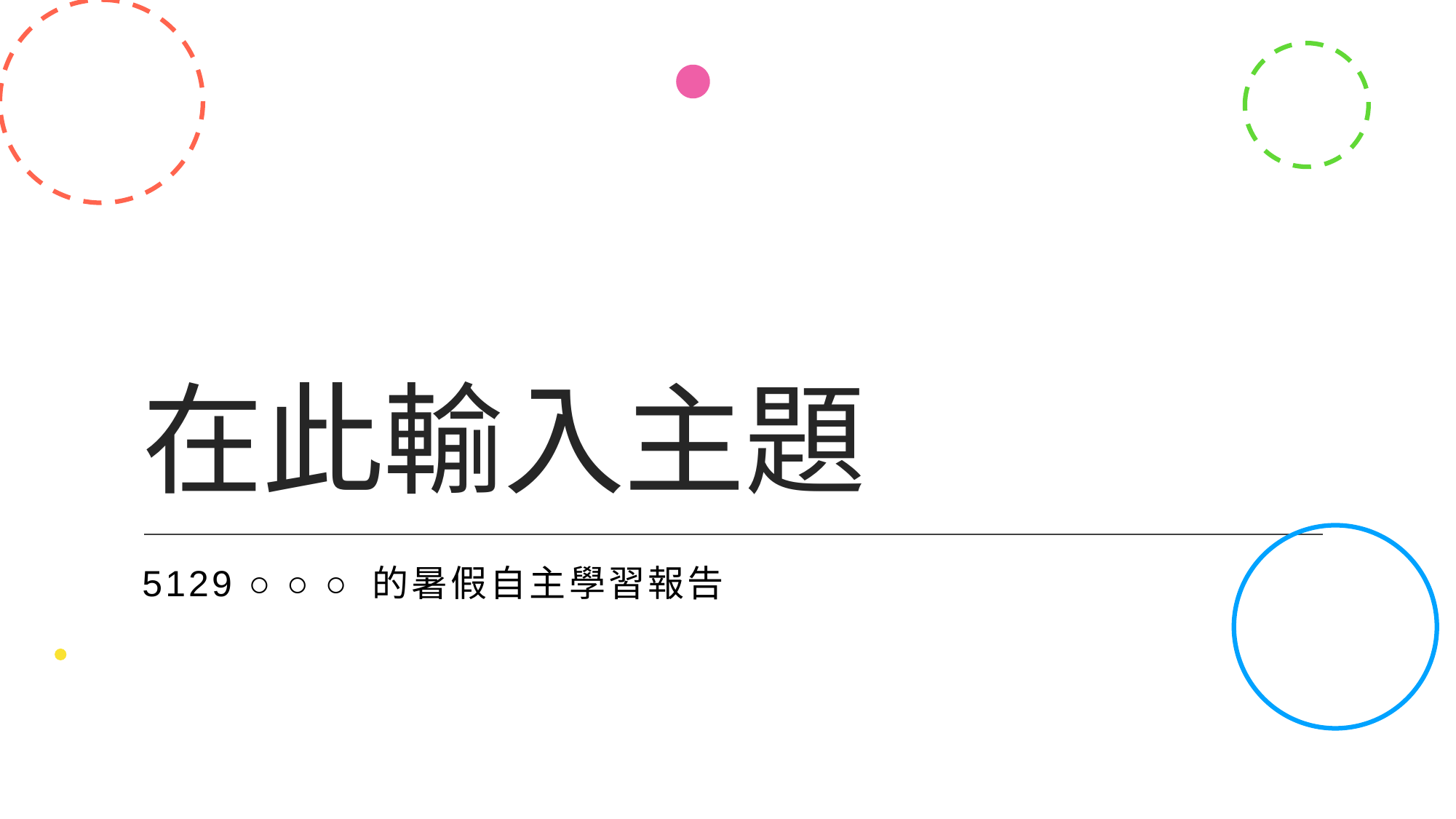

# 在此輸入主題
5129 ○ ○ ○ 的暑假自主學習報告